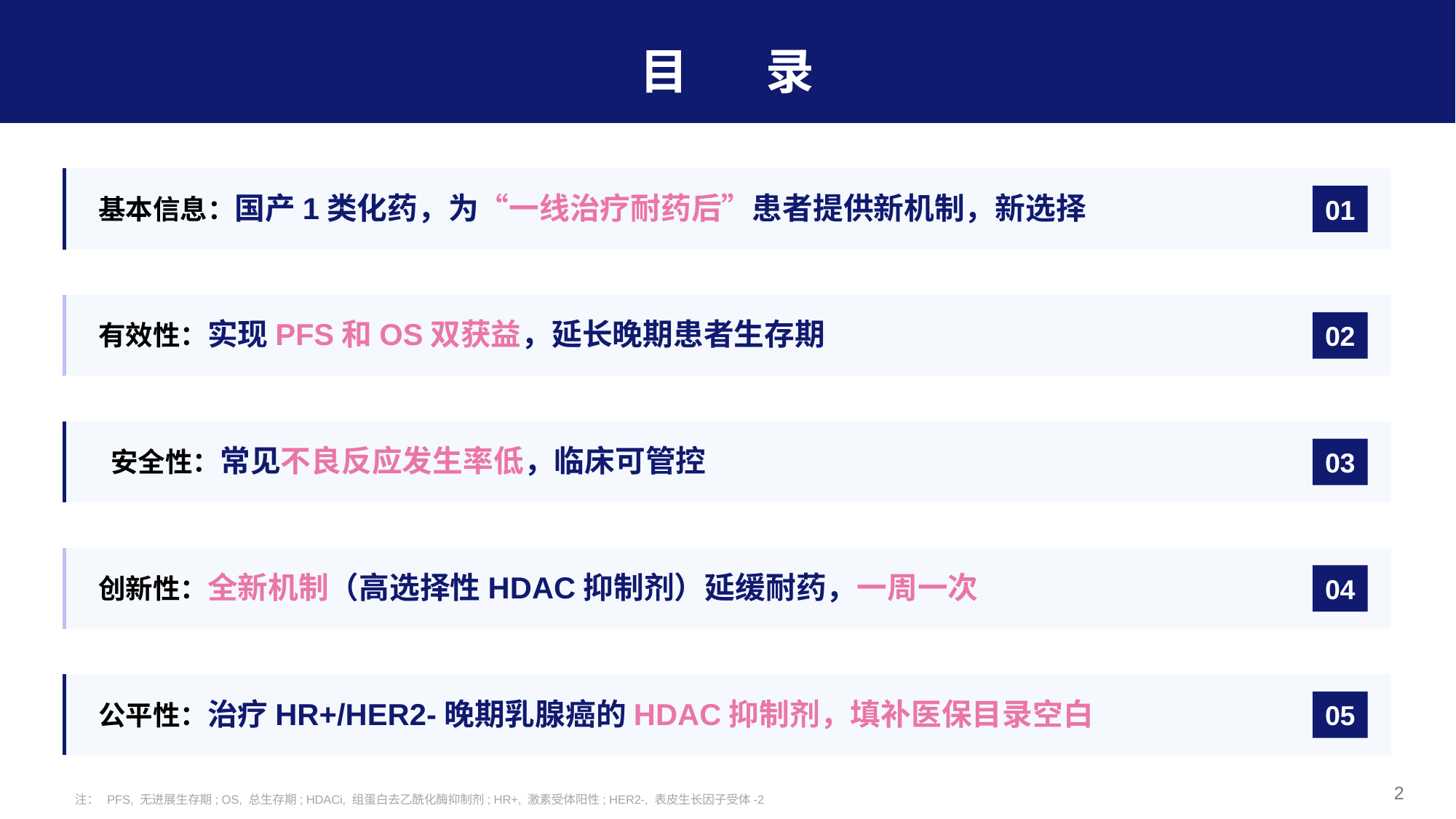

目       录

基本信息：国产1类化药，为“一线治疗耐药后”患者提供新机制，新选择
01

有效性：实现PFS和OS双获益，延长晚期患者生存期
02

 安全性：常见不良反应发生率低，临床可管控
03

创新性：全新机制（高选择性HDAC抑制剂）延缓耐药，一周一次
04

公平性：治疗HR+/HER2-晚期乳腺癌的HDAC抑制剂，填补医保目录空白
05
2
注：  PFS, 无进展生存期; OS, 总生存期; HDACi, 组蛋白去乙酰化酶抑制剂; HR+, 激素受体阳性; HER2-, 表皮生长因子受体-2